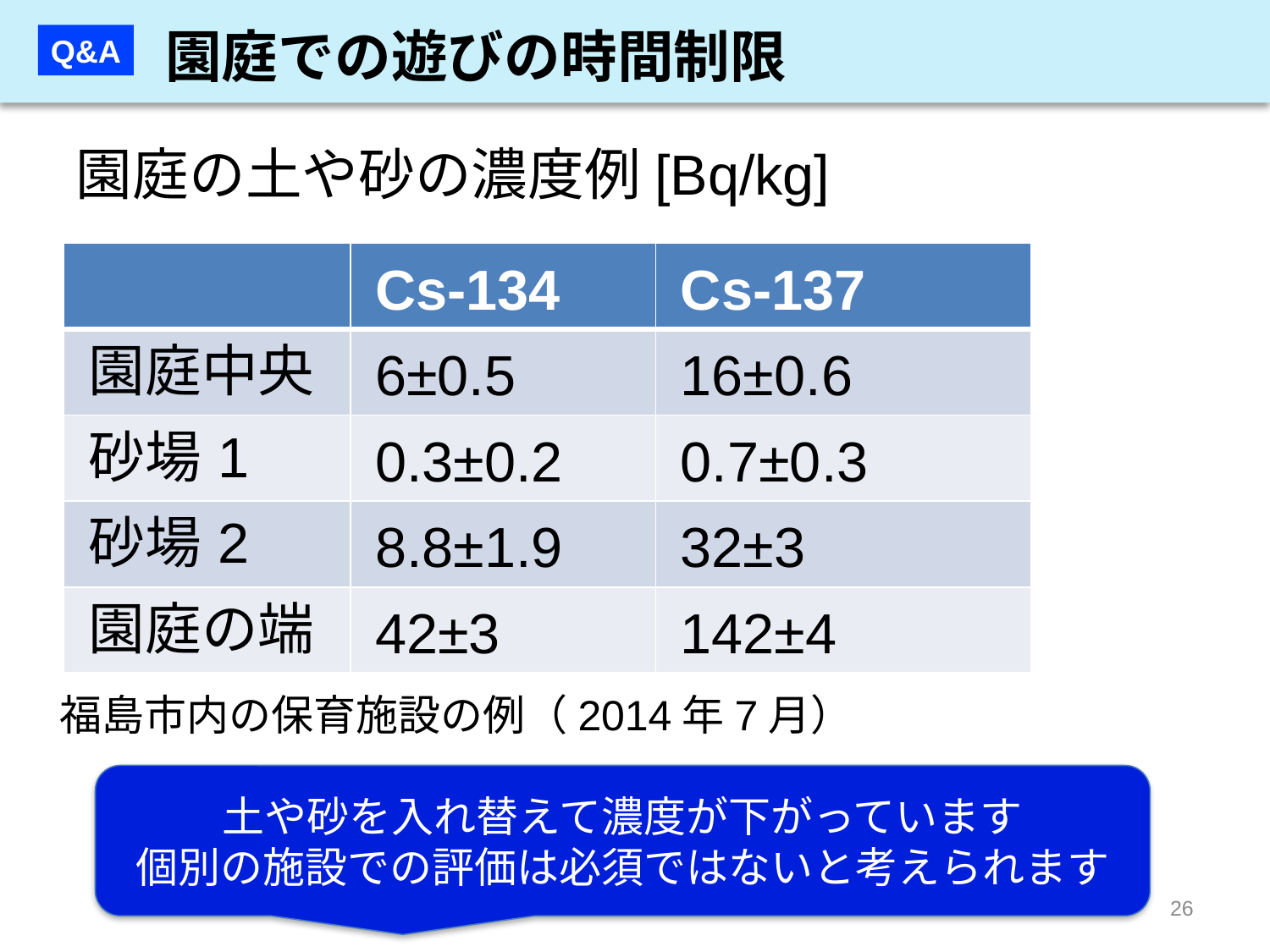

園庭での遊びの時間制限
Q&A
園庭の土や砂の濃度例[Bq/kg]
|  | Cs-134 | Cs-137 |
| --- | --- | --- |
| 園庭中央 | 6±0.5 | 16±0.6 |
| 砂場1 | 0.3±0.2 | 0.7±0.3 |
| 砂場2 | 8.8±1.9 | 32±3 |
| 園庭の端 | 42±3 | 142±4 |
福島市内の保育施設の例（2014年7月）
土や砂を入れ替えて濃度が下がっています
個別の施設での評価は必須ではないと考えられます
26